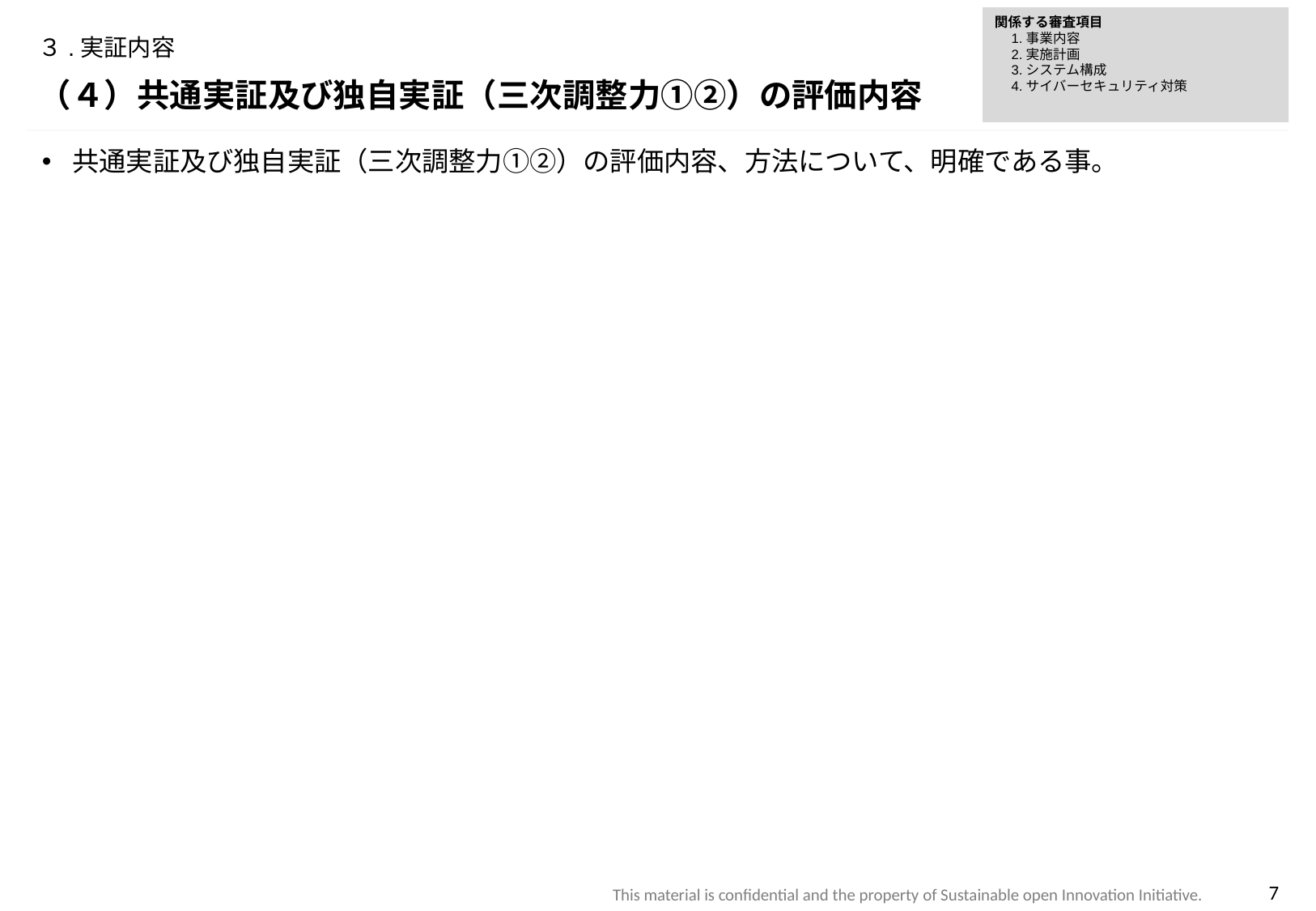

関係する審査項目
　1.事業内容
　2.実施計画
　3.システム構成
　4.サイバーセキュリティ対策
# ３.実証内容
（４）共通実証及び独自実証（三次調整力①②）の評価内容
共通実証及び独自実証（三次調整力①②）の評価内容、方法について、明確である事。